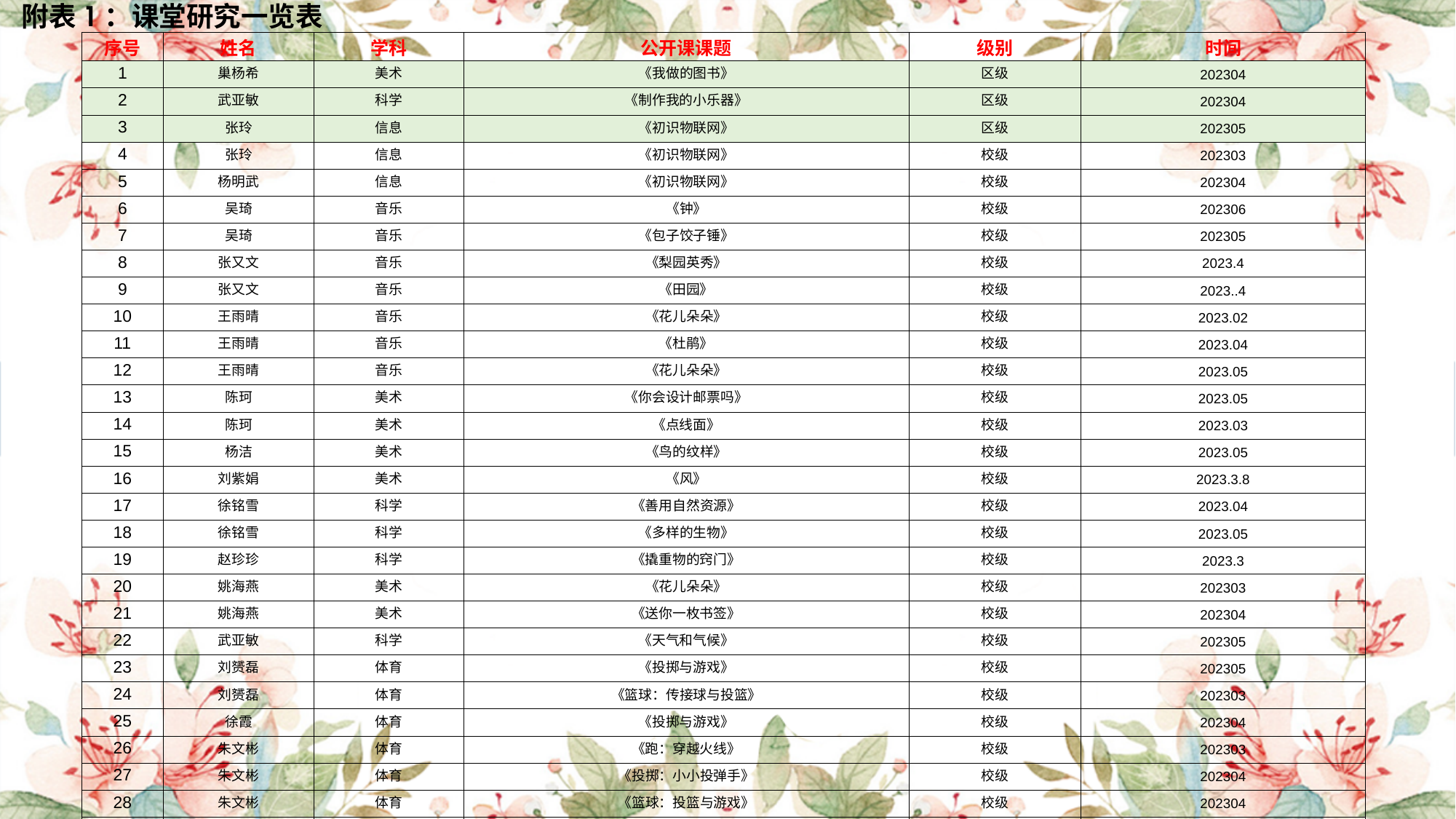

附表1：课堂研究一览表
|  |  |  |  |  |  |
| --- | --- | --- | --- | --- | --- |
| 序号 | 姓名 | 学科 | 公开课课题 | 级别 | 时间 |
| 1 | 巢杨希 | 美术 | 《我做的图书》 | 区级 | 202304 |
| 2 | 武亚敏 | 科学 | 《制作我的小乐器》 | 区级 | 202304 |
| 3 | 张玲 | 信息 | 《初识物联网》 | 区级 | 202305 |
| 4 | 张玲 | 信息 | 《初识物联网》 | 校级 | 202303 |
| 5 | 杨明武 | 信息 | 《初识物联网》 | 校级 | 202304 |
| 6 | 吴琦 | 音乐 | 《钟》 | 校级 | 202306 |
| 7 | 吴琦 | 音乐 | 《包子饺子锤》 | 校级 | 202305 |
| 8 | 张又文 | 音乐 | 《梨园英秀》 | 校级 | 2023.4 |
| 9 | 张又文 | 音乐 | 《田园》 | 校级 | 2023..4 |
| 10 | 王雨晴 | 音乐 | 《花儿朵朵》 | 校级 | 2023.02 |
| 11 | 王雨晴 | 音乐 | 《杜鹃》 | 校级 | 2023.04 |
| 12 | 王雨晴 | 音乐 | 《花儿朵朵》 | 校级 | 2023.05 |
| 13 | 陈珂 | 美术 | 《你会设计邮票吗》 | 校级 | 2023.05 |
| 14 | 陈珂 | 美术 | 《点线面》 | 校级 | 2023.03 |
| 15 | 杨洁 | 美术 | 《鸟的纹样》 | 校级 | 2023.05 |
| 16 | 刘紫娟 | 美术 | 《风》 | 校级 | 2023.3.8 |
| 17 | 徐铭雪 | 科学 | 《善用自然资源》 | 校级 | 2023.04 |
| 18 | 徐铭雪 | 科学 | 《多样的生物》 | 校级 | 2023.05 |
| 19 | 赵珍珍 | 科学 | 《撬重物的窍门》 | 校级 | 2023.3 |
| 20 | 姚海燕 | 美术 | 《花儿朵朵》 | 校级 | 202303 |
| 21 | 姚海燕 | 美术 | 《送你一枚书签》 | 校级 | 202304 |
| 22 | 武亚敏 | 科学 | 《天气和气候》 | 校级 | 202305 |
| 23 | 刘赟磊 | 体育 | 《投掷与游戏》 | 校级 | 202305 |
| 24 | 刘赟磊 | 体育 | 《篮球：传接球与投篮》 | 校级 | 202303 |
| 25 | 徐霞 | 体育 | 《投掷与游戏》 | 校级 | 202304 |
| 26 | 朱文彬 | 体育 | 《跑：穿越火线》 | 校级 | 202303 |
| 27 | 朱文彬 | 体育 | 《投掷：小小投弹手》 | 校级 | 202304 |
| 28 | 朱文彬 | 体育 | 《篮球：投篮与游戏》 | 校级 | 202304 |
| 29 | 朱慧慧 | 体育 | 《投弹小能手》 | 校级 | 202303 |
| 30 | 查松山 | 体育 | 《跳绳与游戏》 | 校级 | 202302 |
| 31 | 查松山 | 体育 | 《足球脚内侧踢球》 | 校级 | 202303 |
| 32 | 查松山 | 体育 | 《单手投掷沙包与游戏》 | 校级 | 202303 |